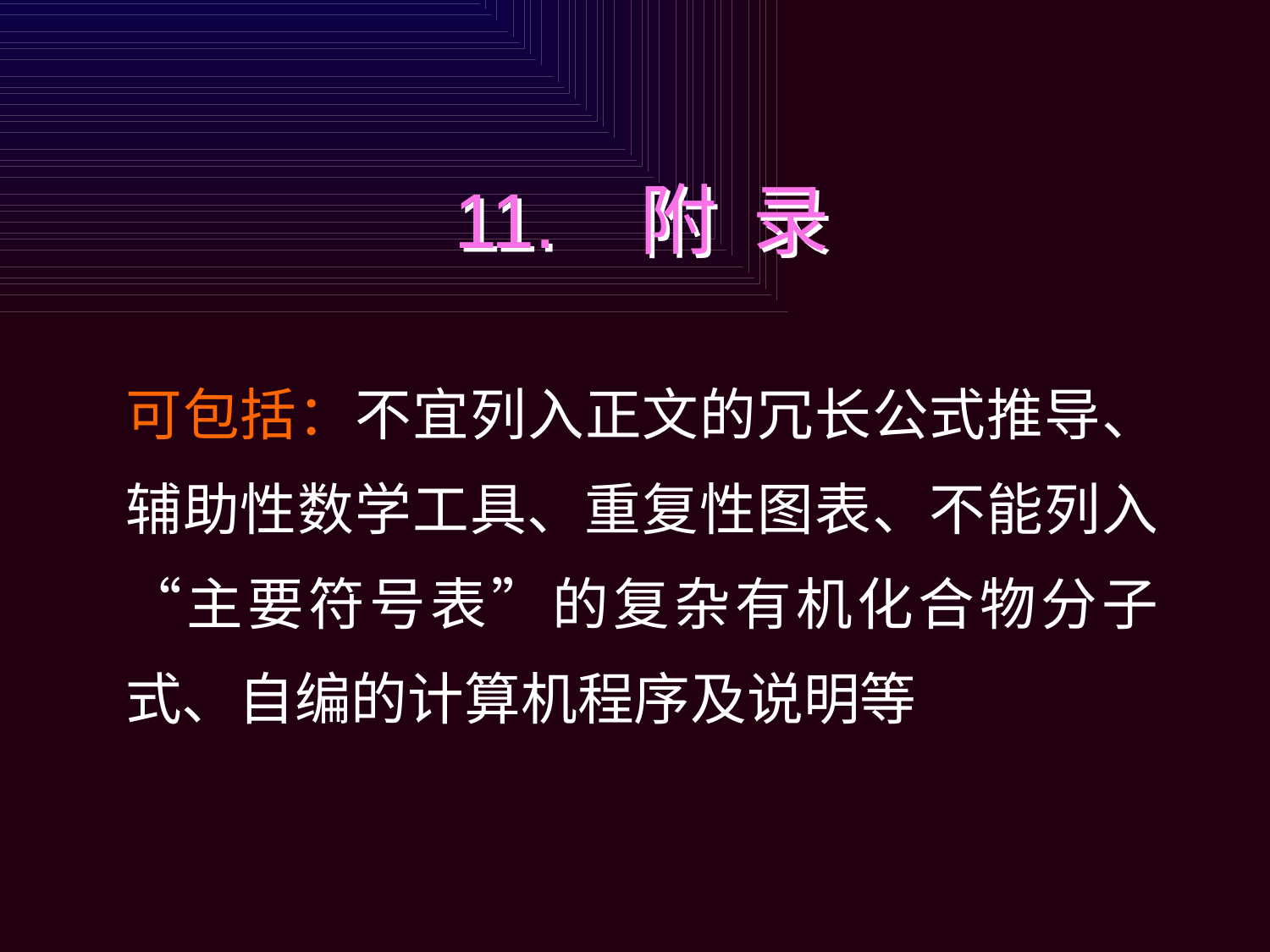

# 11.   附  录
可包括：不宜列入正文的冗长公式推导、辅助性数学工具、重复性图表、不能列入“主要符号表”的复杂有机化合物分子式、自编的计算机程序及说明等